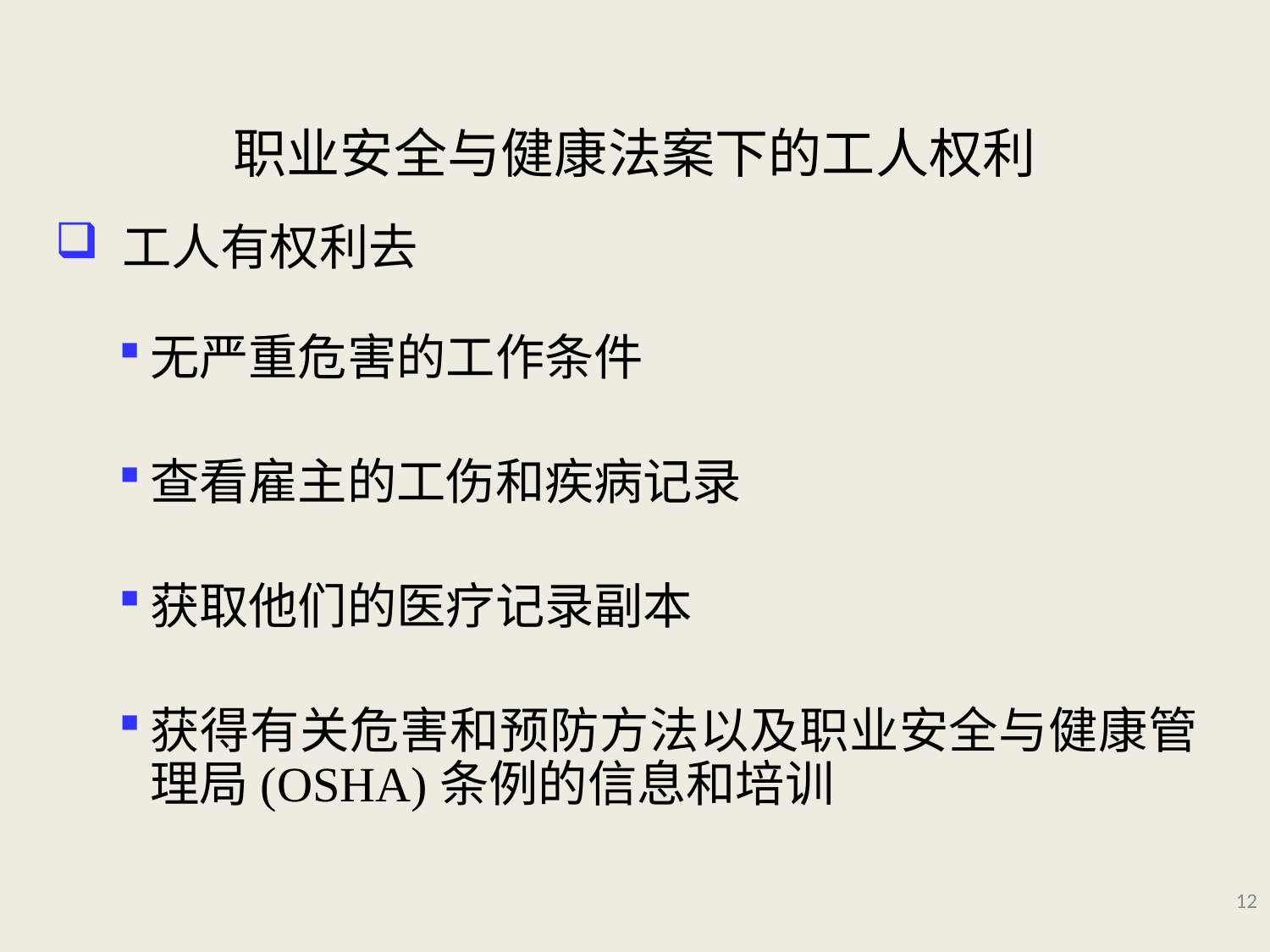

# 职业安全与健康法案下的工人权利
 工人有权利去

无严重危害的工作条件

查看雇主的工伤和疾病记录

获取他们的医疗记录副本

获得有关危害和预防方法以及职业安全与健康管理局(OSHA)条例的信息和培训

12